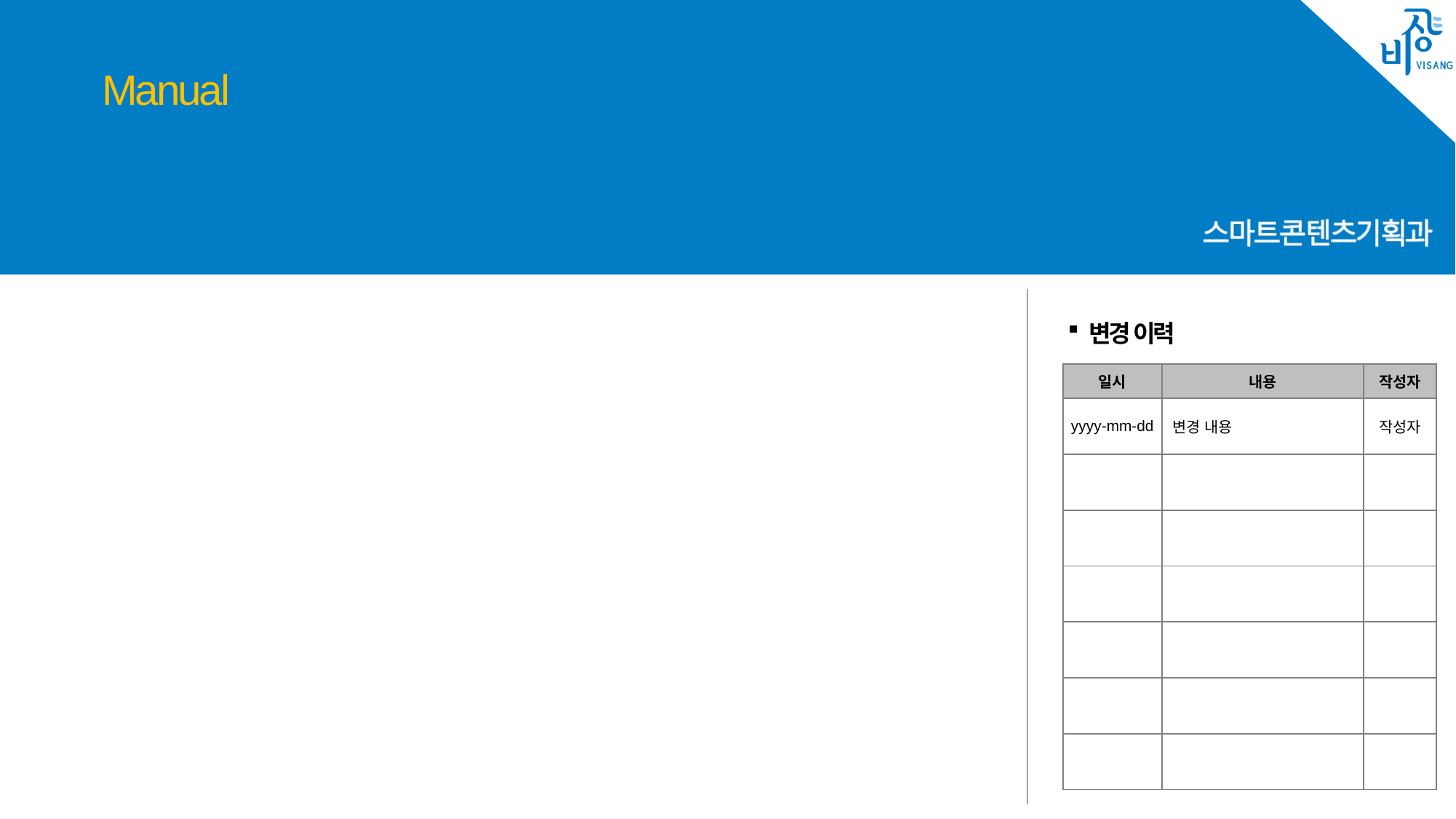

#

| 일시 | 내용 | 작성자 |
| --- | --- | --- |
| yyyy-mm-dd | 변경 내용 | 작성자 |
|  |  |  |
|  |  |  |
|  |  |  |
|  |  |  |
|  |  |  |
|  |  |  |